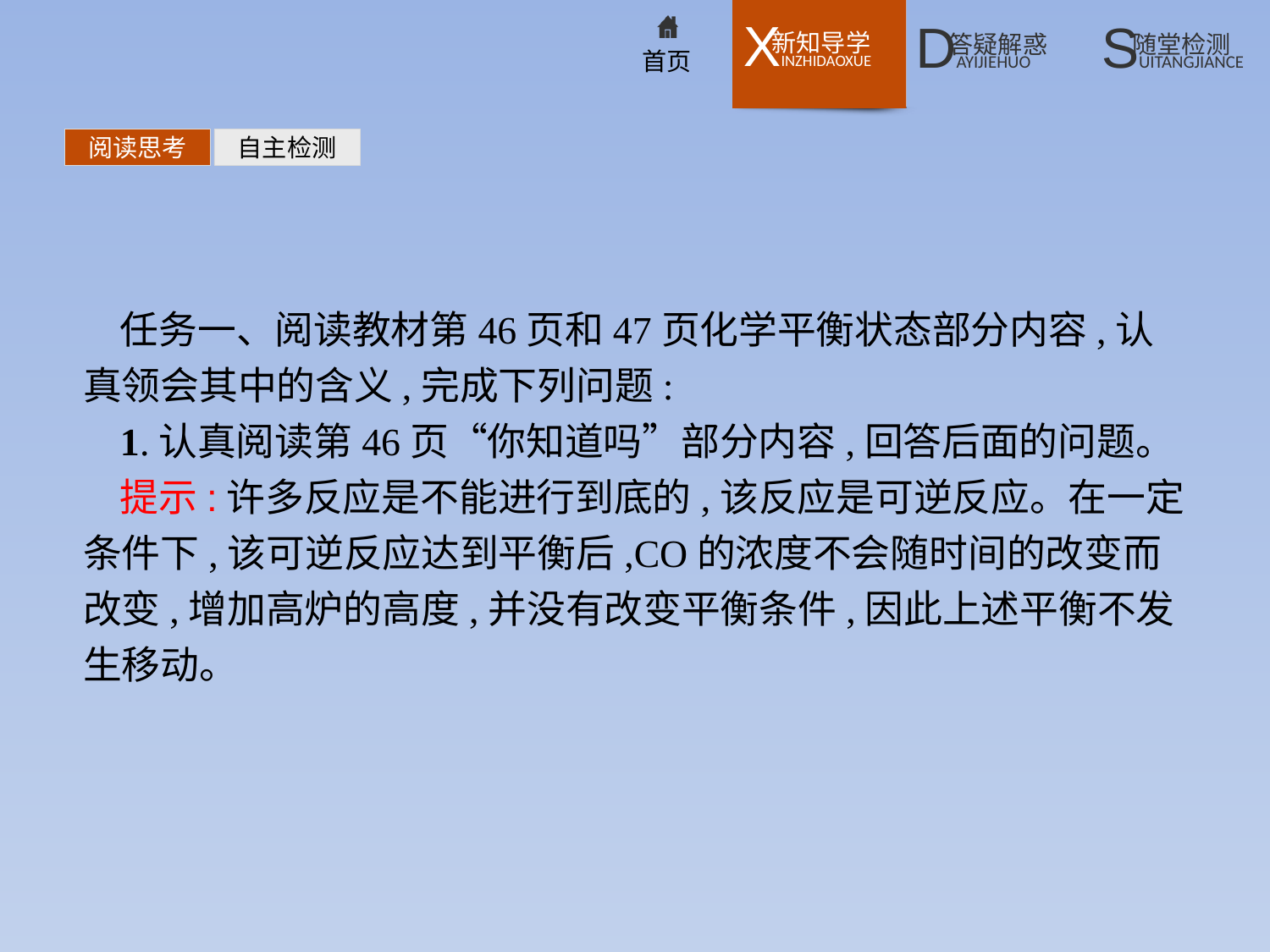

阅读思考
自主检测
任务一、阅读教材第46页和47页化学平衡状态部分内容,认真领会其中的含义,完成下列问题:
1.认真阅读第46页“你知道吗”部分内容,回答后面的问题。
提示:许多反应是不能进行到底的,该反应是可逆反应。在一定条件下,该可逆反应达到平衡后,CO的浓度不会随时间的改变而改变,增加高炉的高度,并没有改变平衡条件,因此上述平衡不发生移动。